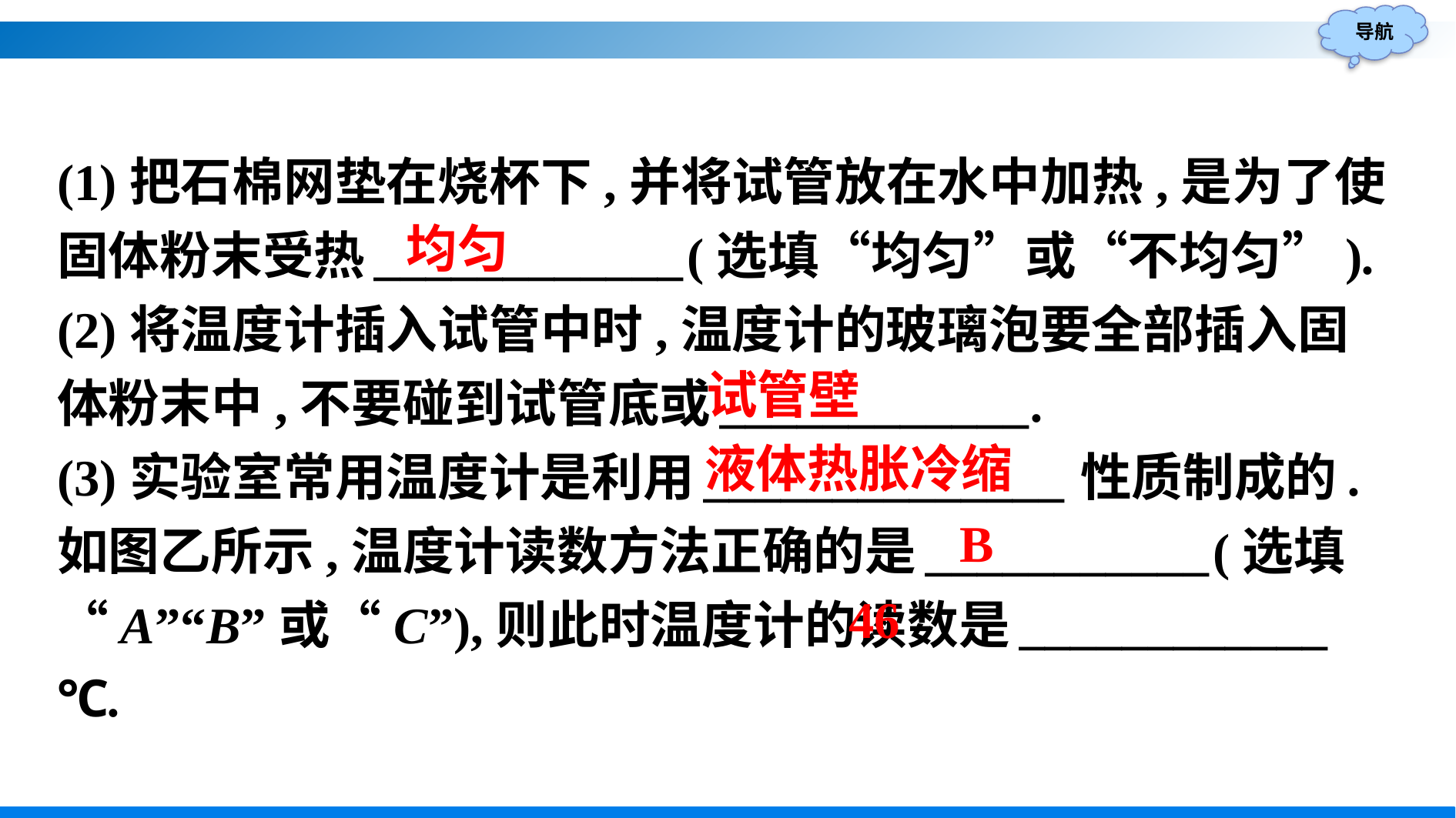

(1)把石棉网垫在烧杯下,并将试管放在水中加热,是为了使固体粉末受热____________(选填“均匀”或“不均匀”).
(2)将温度计插入试管中时,温度计的玻璃泡要全部插入固体粉末中,不要碰到试管底或____________.
(3)实验室常用温度计是利用______________性质制成的.如图乙所示,温度计读数方法正确的是___________(选填“A”“B”或“C”),则此时温度计的读数是____________℃.
均匀
试管壁
液体热胀冷缩
B
46